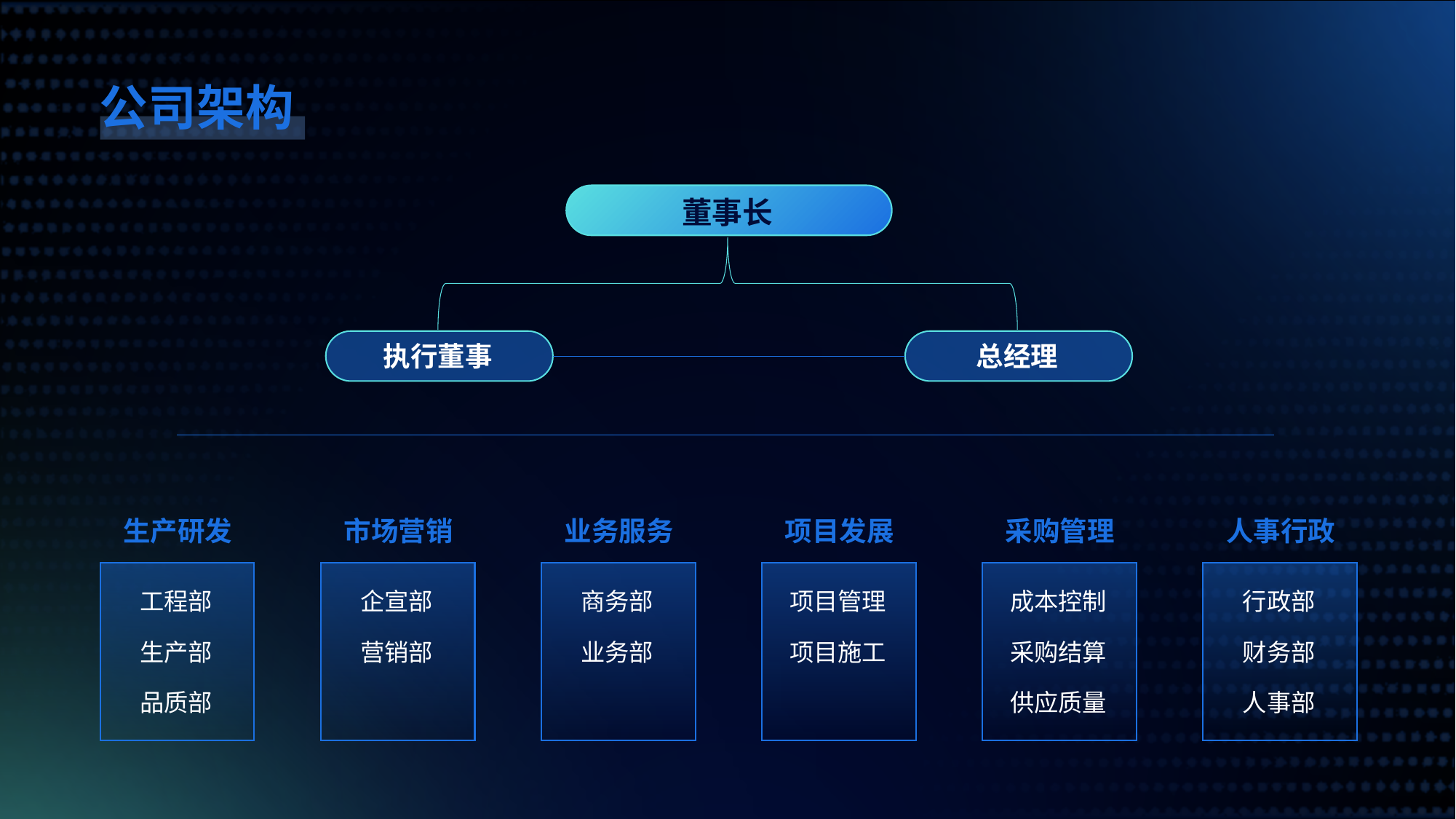

公司架构

董事长

执行董事
总经理
生产研发
市场营销
业务服务
项目发展
采购管理
人事行政

工程部
企宣部
商务部
项目管理
成本控制
行政部
生产部
营销部
业务部
项目施工
采购结算
财务部
品质部
供应质量
人事部